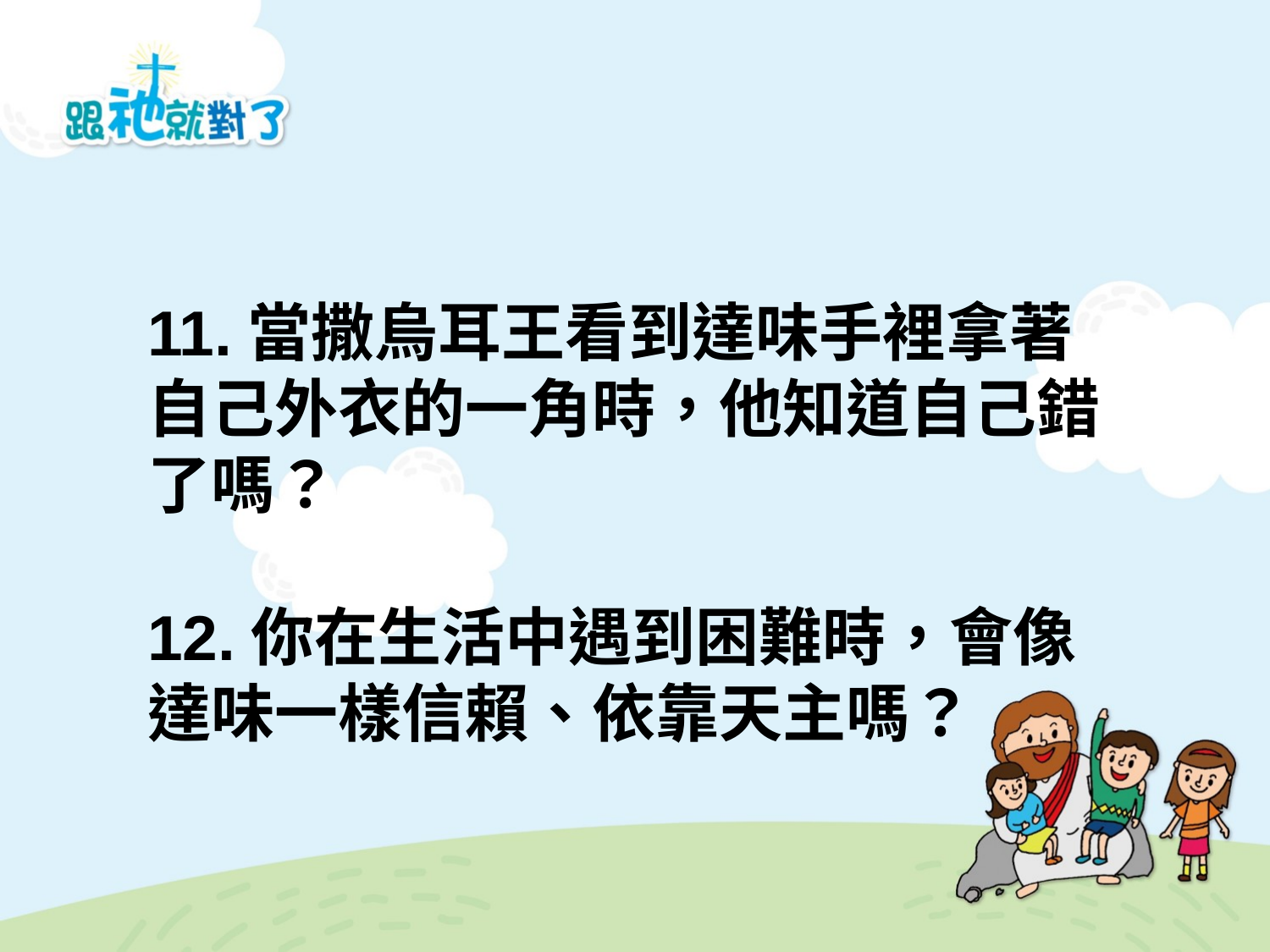

11.當撒烏耳王看到達味手裡拿著自己外衣的一角時，他知道自己錯了嗎？

12.你在生活中遇到困難時，會像達味一樣信賴、依靠天主嗎？